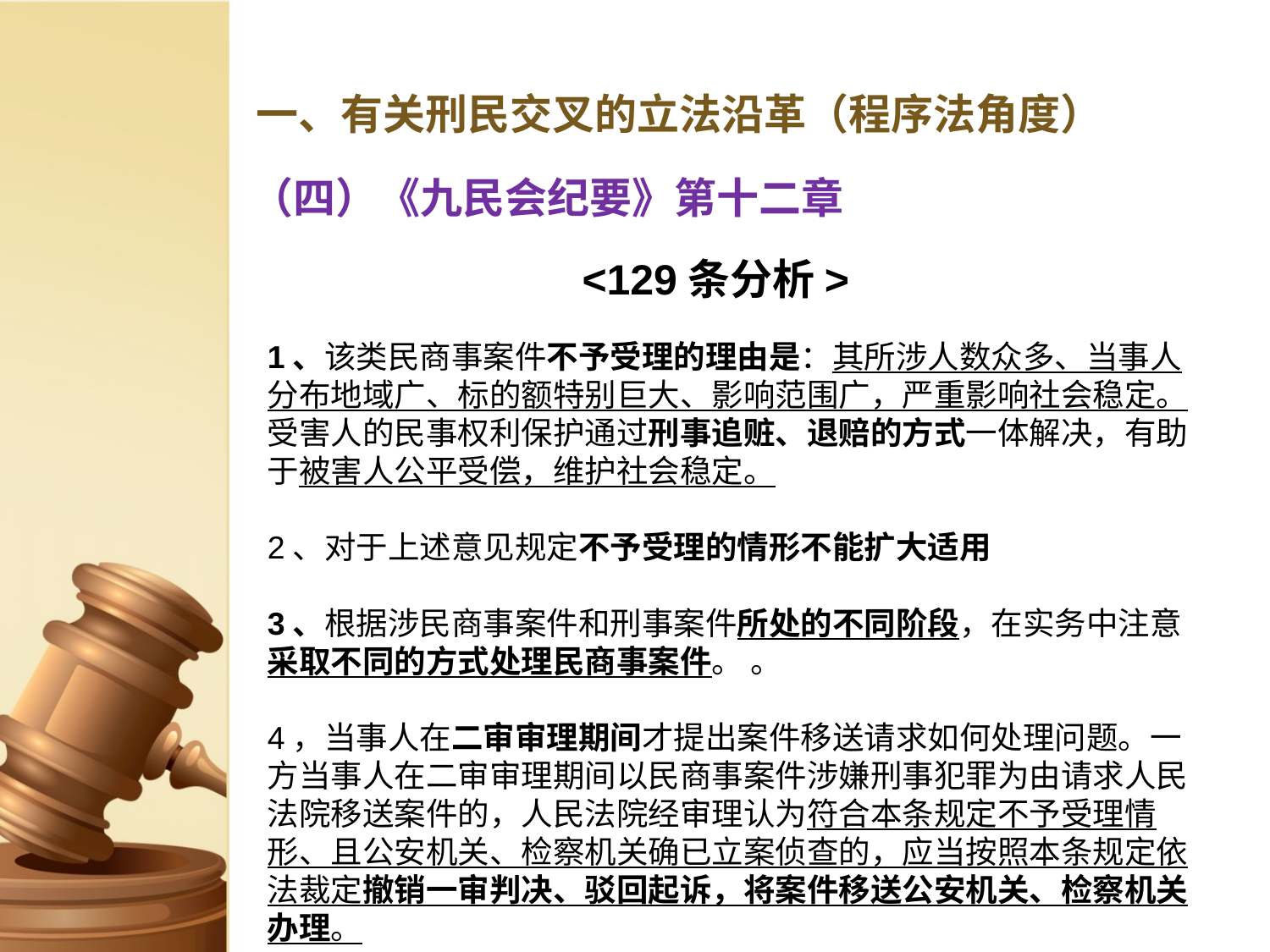

# 一、有关刑民交叉的立法沿革（程序法角度）
（四）《九民会纪要》第十二章
<129条分析>

1、该类民商事案件不予受理的理由是：其所涉人数众多、当事人分布地域广、标的额特别巨大、影响范围广，严重影响社会稳定。受害人的民事权利保护通过刑事追赃、退赔的方式一体解决，有助于被害人公平受偿，维护社会稳定。

2、对于上述意见规定不予受理的情形不能扩大适用

3、根据涉民商事案件和刑事案件所处的不同阶段，在实务中注意采取不同的方式处理民商事案件。 。

4，当事人在二审审理期间才提出案件移送请求如何处理问题。一方当事人在二审审理期间以民商事案件涉嫌刑事犯罪为由请求人民法院移送案件的，人民法院经审理认为符合本条规定不予受理情形、且公安机关、检察机关确已立案侦查的，应当按照本条规定依法裁定撤销一审判决、驳回起诉，将案件移送公安机关、检察机关办理。